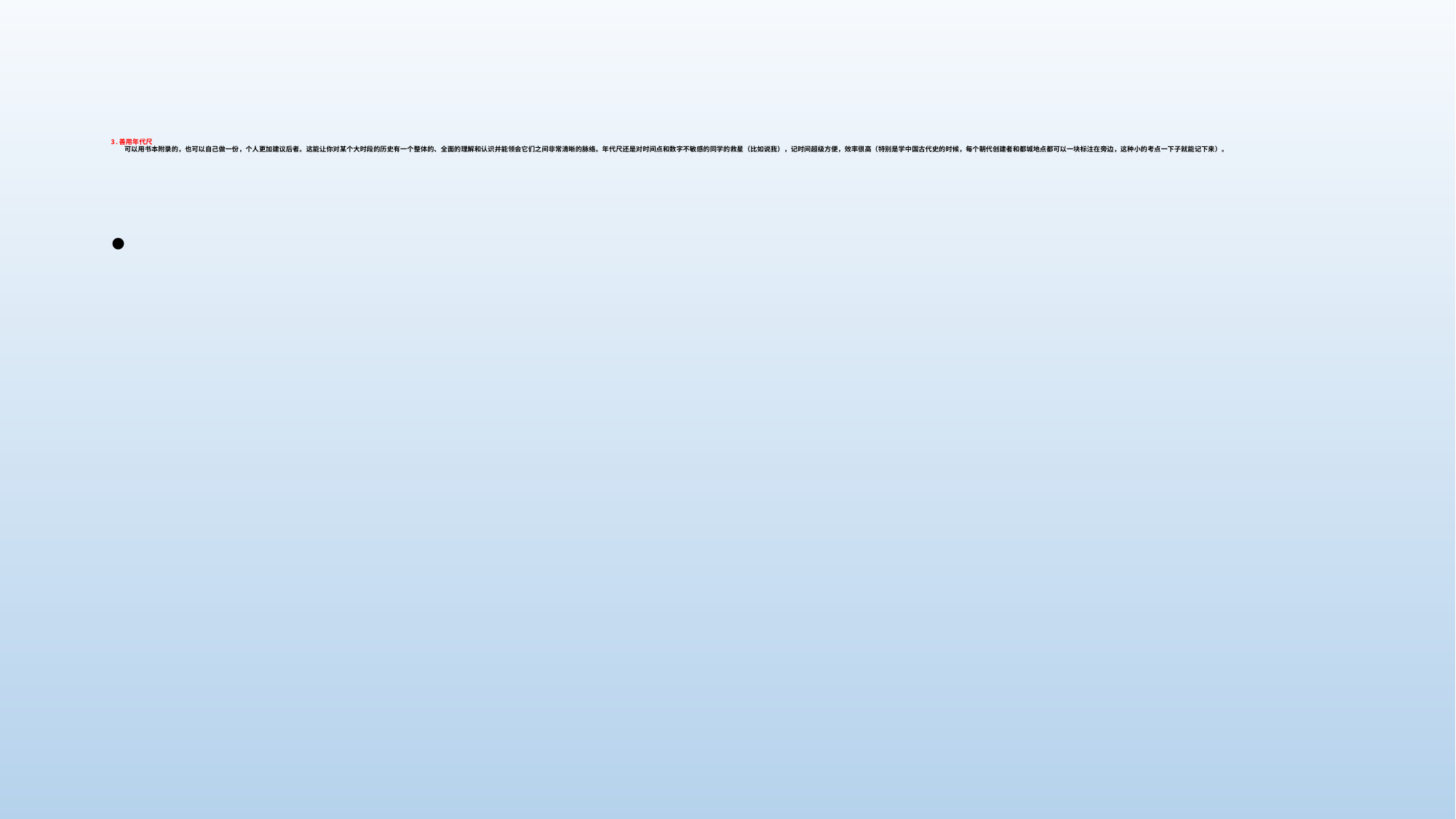

# 3.善用年代尺 　　可以用书本附录的，也可以自己做一份，个人更加建议后者。这能让你对某个大时段的历史有一个整体的、全面的理解和认识并能领会它们之间非常清晰的脉络。年代尺还是对时间点和数字不敏感的同学的救星（比如说我），记时间超级方便，效率很高（特别是学中国古代史的时候，每个朝代创建者和都城地点都可以一块标注在旁边，这种小的考点一下子就能记下来）。